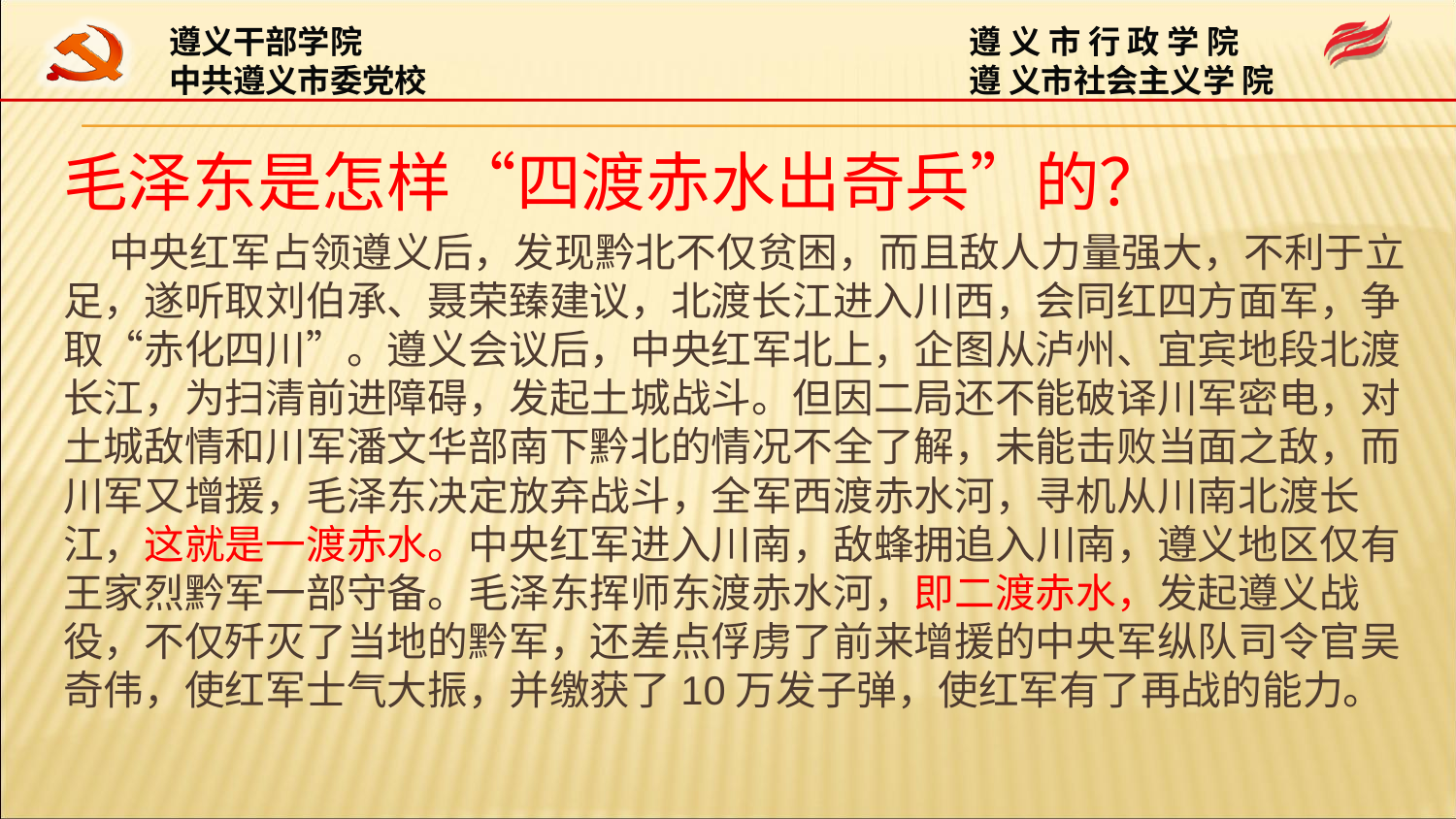

#
毛泽东是怎样“四渡赤水出奇兵”的？
    中央红军占领遵义后，发现黔北不仅贫困，而且敌人力量强大，不利于立足，遂听取刘伯承、聂荣臻建议，北渡长江进入川西，会同红四方面军，争取“赤化四川”。遵义会议后，中央红军北上，企图从泸州、宜宾地段北渡长江，为扫清前进障碍，发起土城战斗。但因二局还不能破译川军密电，对土城敌情和川军潘文华部南下黔北的情况不全了解，未能击败当面之敌，而川军又增援，毛泽东决定放弃战斗，全军西渡赤水河，寻机从川南北渡长江，这就是一渡赤水。中央红军进入川南，敌蜂拥追入川南，遵义地区仅有王家烈黔军一部守备。毛泽东挥师东渡赤水河，即二渡赤水，发起遵义战役，不仅歼灭了当地的黔军，还差点俘虏了前来增援的中央军纵队司令官吴奇伟，使红军士气大振，并缴获了10万发子弹，使红军有了再战的能力。